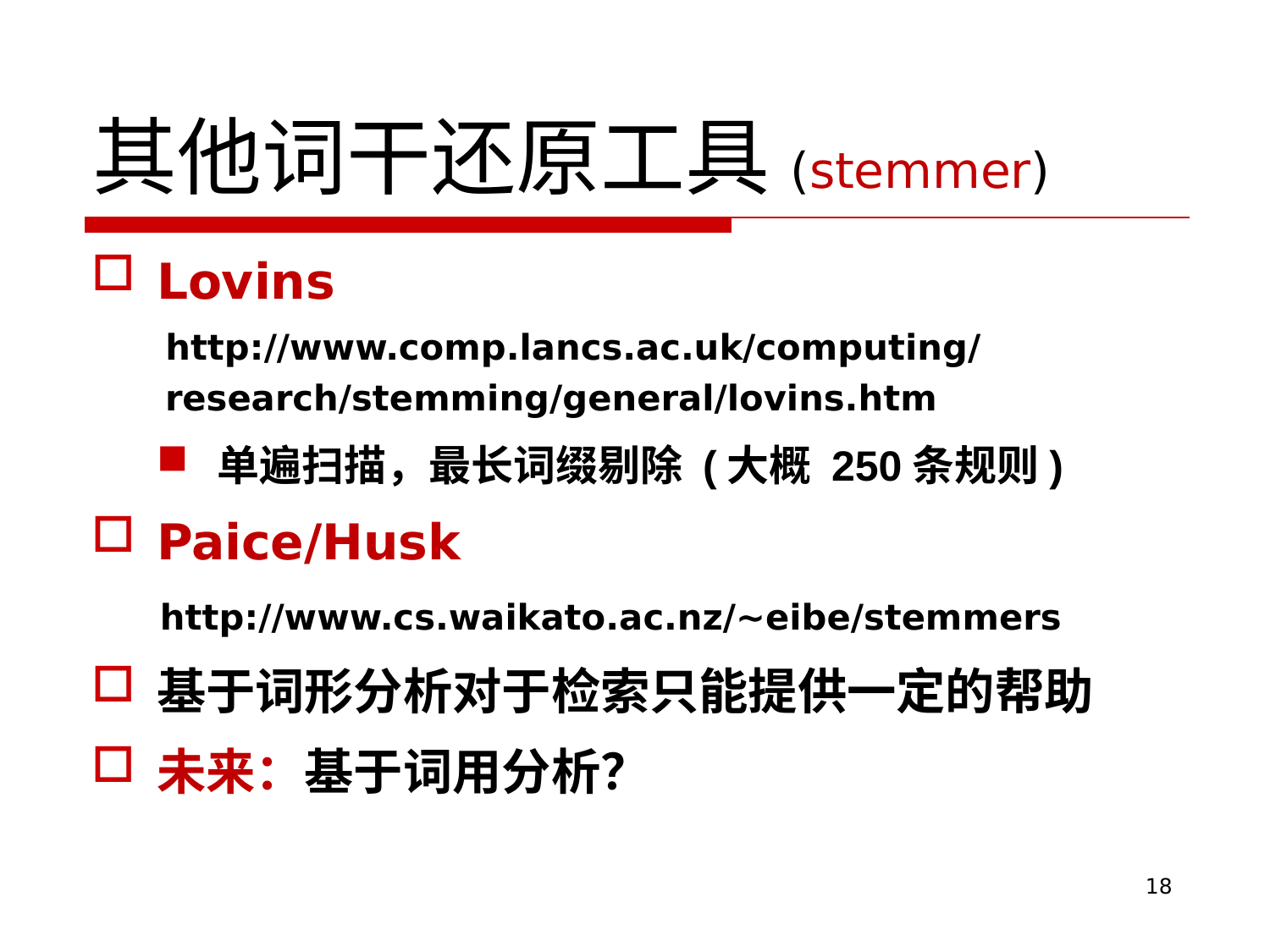

# 其他词干还原工具(stemmer)
Lovins
     http://www.comp.lancs.ac.uk/computing/
      research/stemming/general/lovins.htm
单遍扫描，最长词缀剔除 (大概 250条规则)
Paice/Husk
    http://www.cs.waikato.ac.nz/~eibe/stemmers
基于词形分析对于检索只能提供一定的帮助
未来：基于词用分析？
18